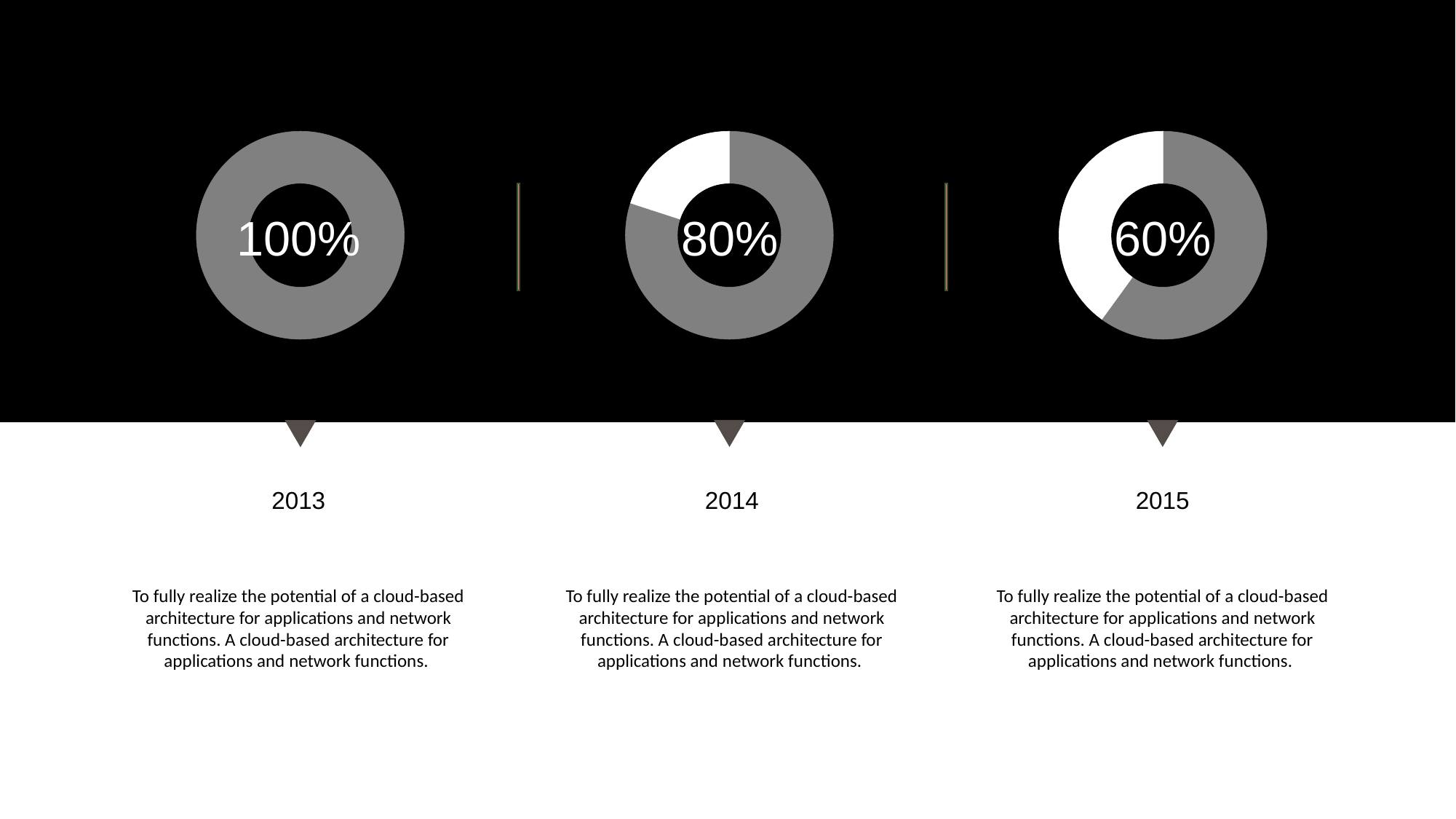

### Chart

| Category | 数据 |
|---|---|
| A | 1.0 |
| B | 0.0 |

### Chart

| Category | 数据 |
|---|---|
| A | 0.8 |
| B | 0.2 |

### Chart

| Category | 数据 |
|---|---|
| A | 0.6 |
| B | 0.4 |

60%
100%
80%

2013
2014
2015
To fully realize the potential of a cloud-based architecture for applications and network functions. A cloud-based architecture for applications and network functions.
To fully realize the potential of a cloud-based architecture for applications and network functions. A cloud-based architecture for applications and network functions.
To fully realize the potential of a cloud-based architecture for applications and network functions. A cloud-based architecture for applications and network functions.